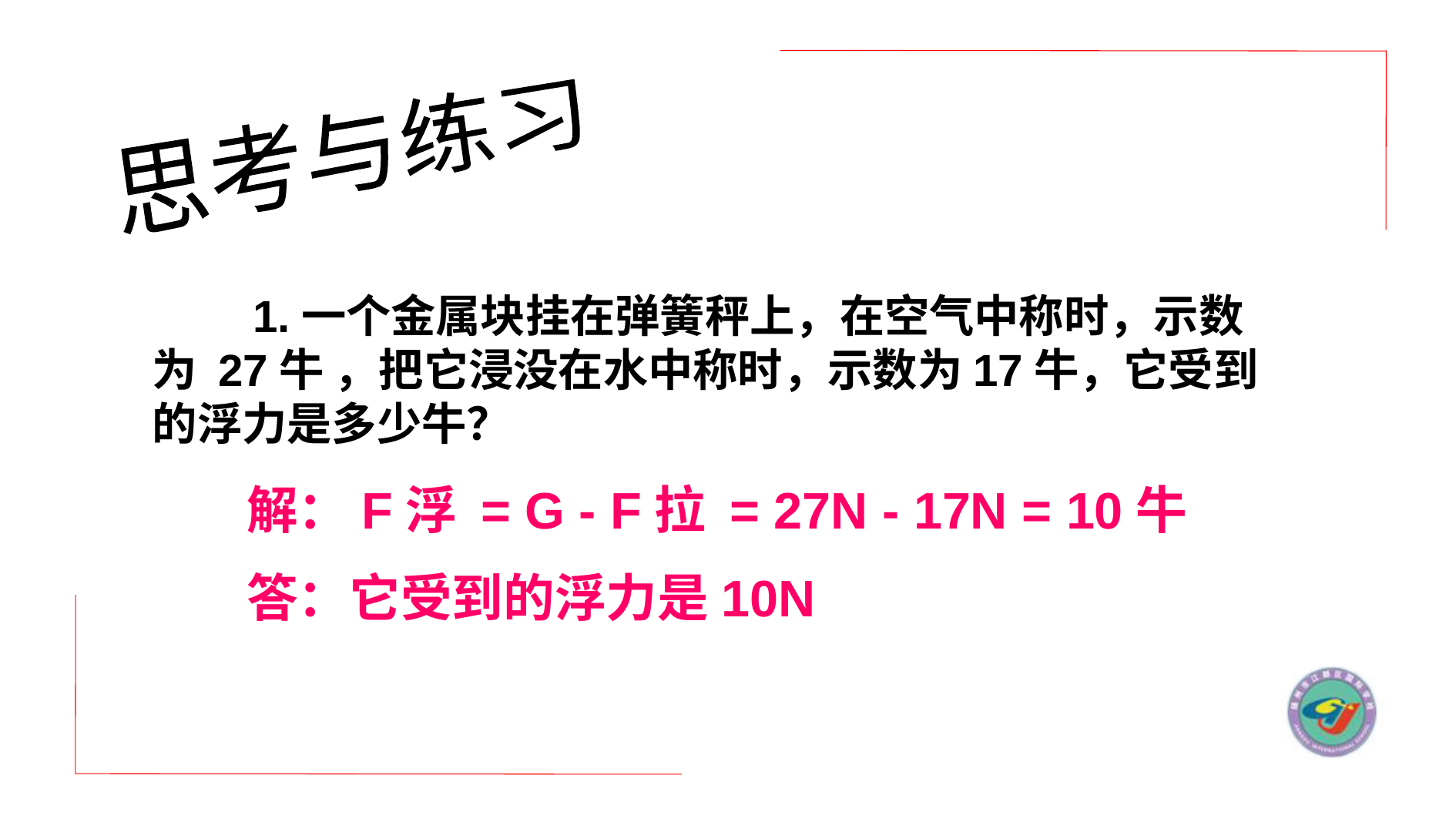

思考与练习
　　1.一个金属块挂在弹簧秤上，在空气中称时，示数为 27牛 ，把它浸没在水中称时，示数为17牛，它受到的浮力是多少牛？
解：F浮 = G - F拉 = 27N - 17N = 10牛
答：它受到的浮力是10N